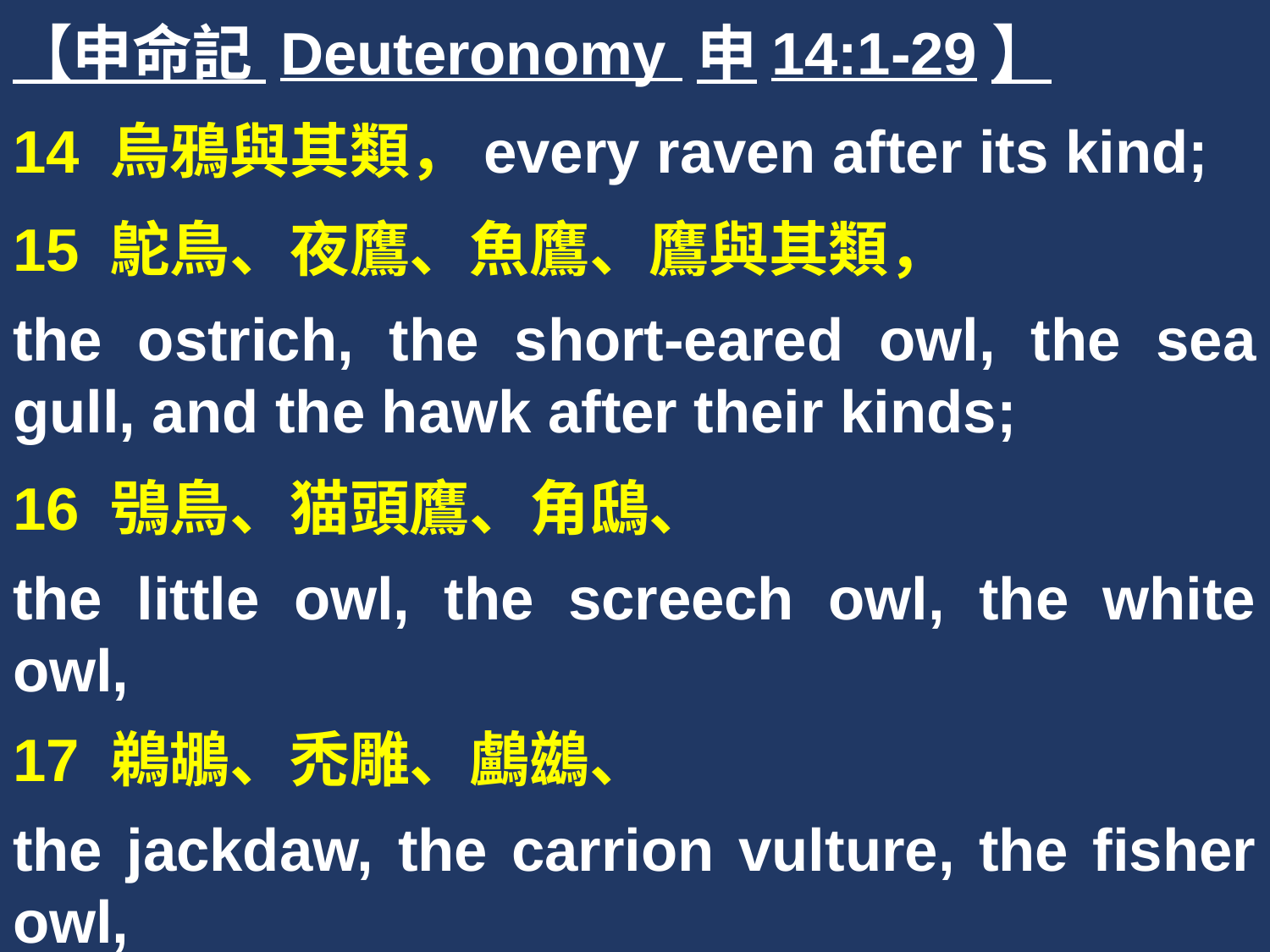

【申命記 Deuteronomy 申14:1-29】
14 烏鴉與其類，every raven after its kind;
15 鴕鳥、夜鷹、魚鷹、鷹與其類，
the ostrich, the short-eared owl, the sea gull, and the hawk after their kinds;
16 鴞鳥、猫頭鷹、角鴟、
the little owl, the screech owl, the white owl,
17 鵜鶘、禿雕、鸕鷀、
the jackdaw, the carrion vulture, the fisher owl,